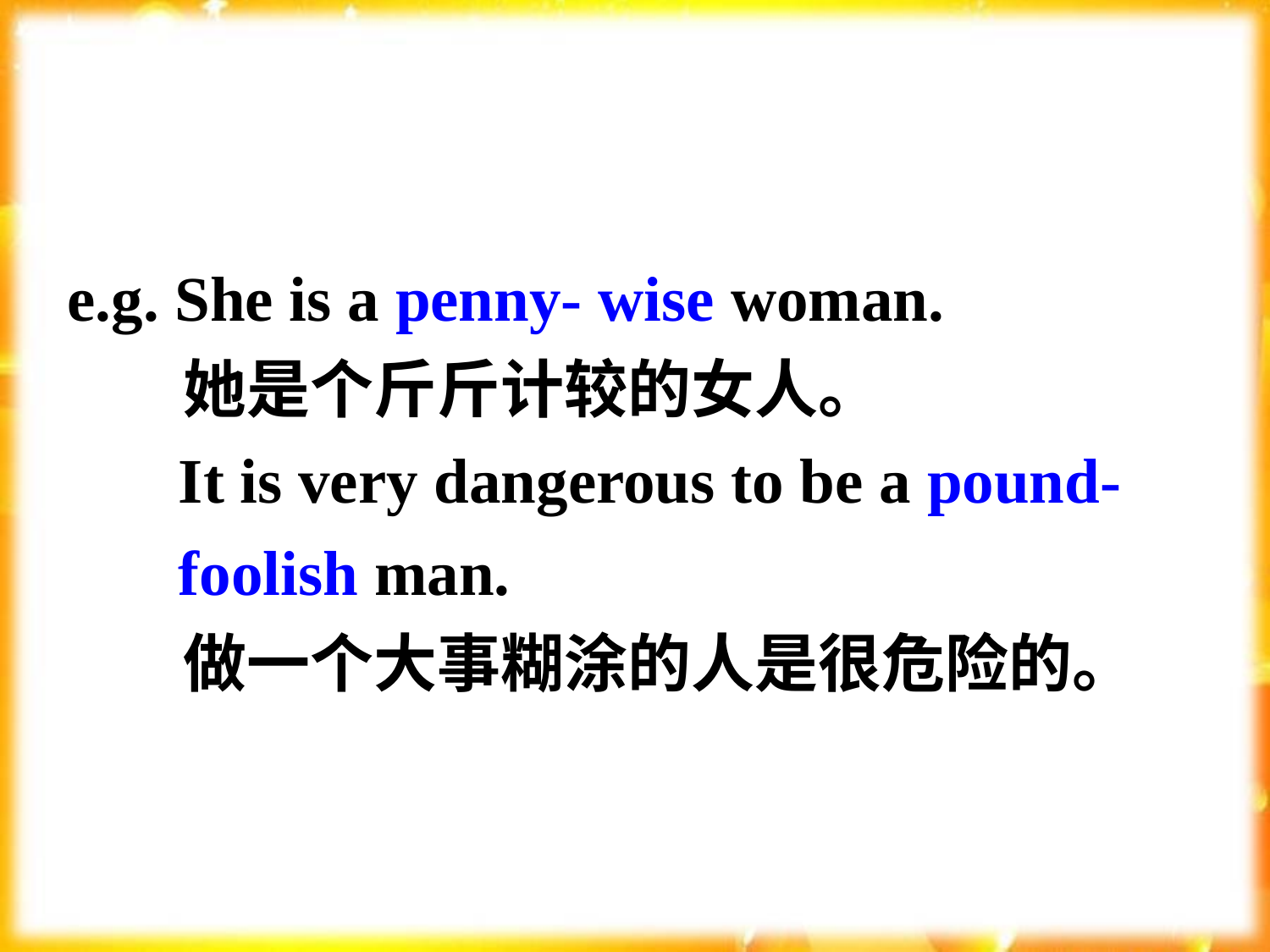

e.g. She is a penny- wise woman.
       她是个斤斤计较的女人。
       It is very dangerous to be a pound-
       foolish man.
       做一个大事糊涂的人是很危险的。